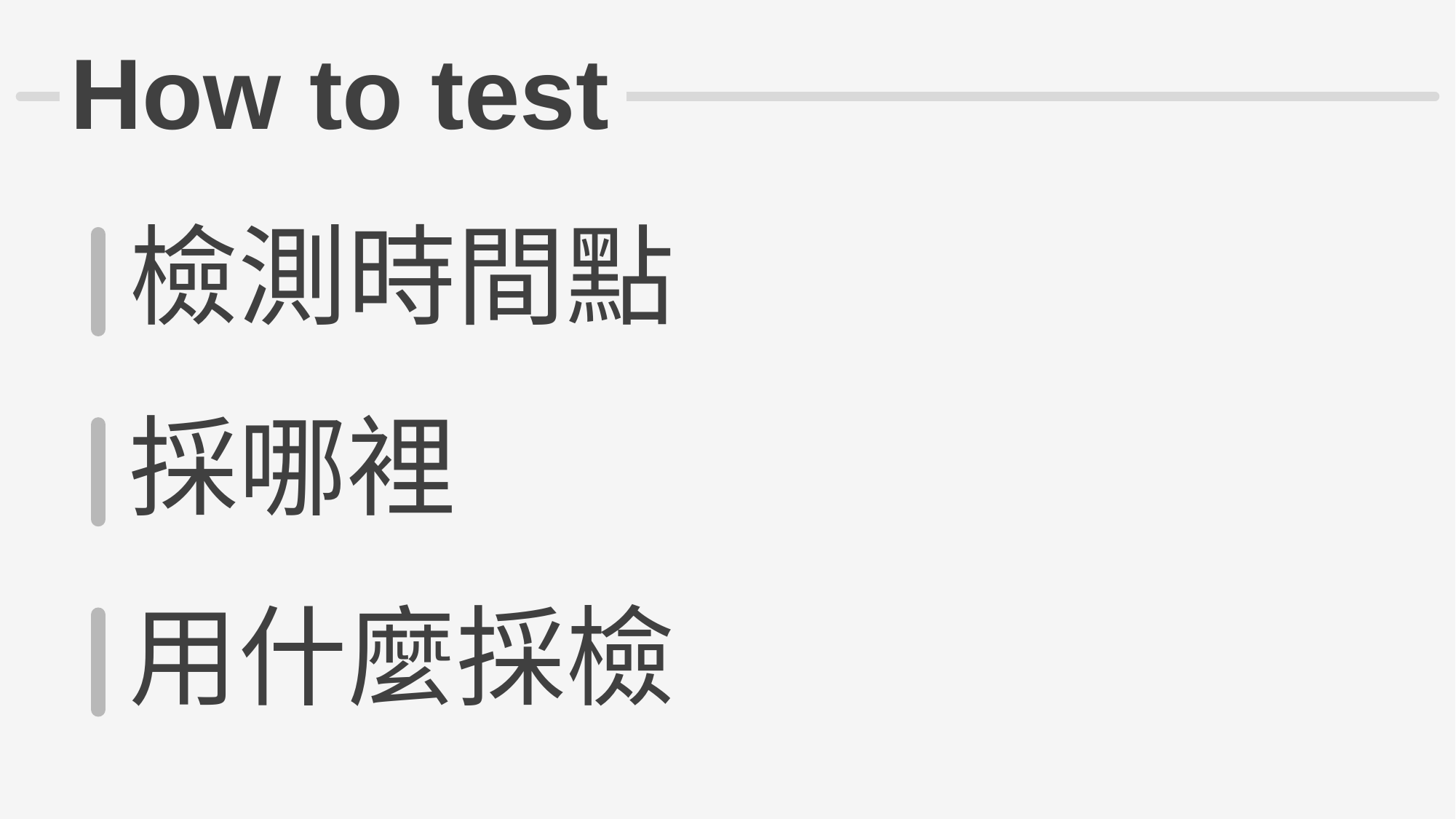

# How to test
檢測時間點
採哪裡
用什麼採檢